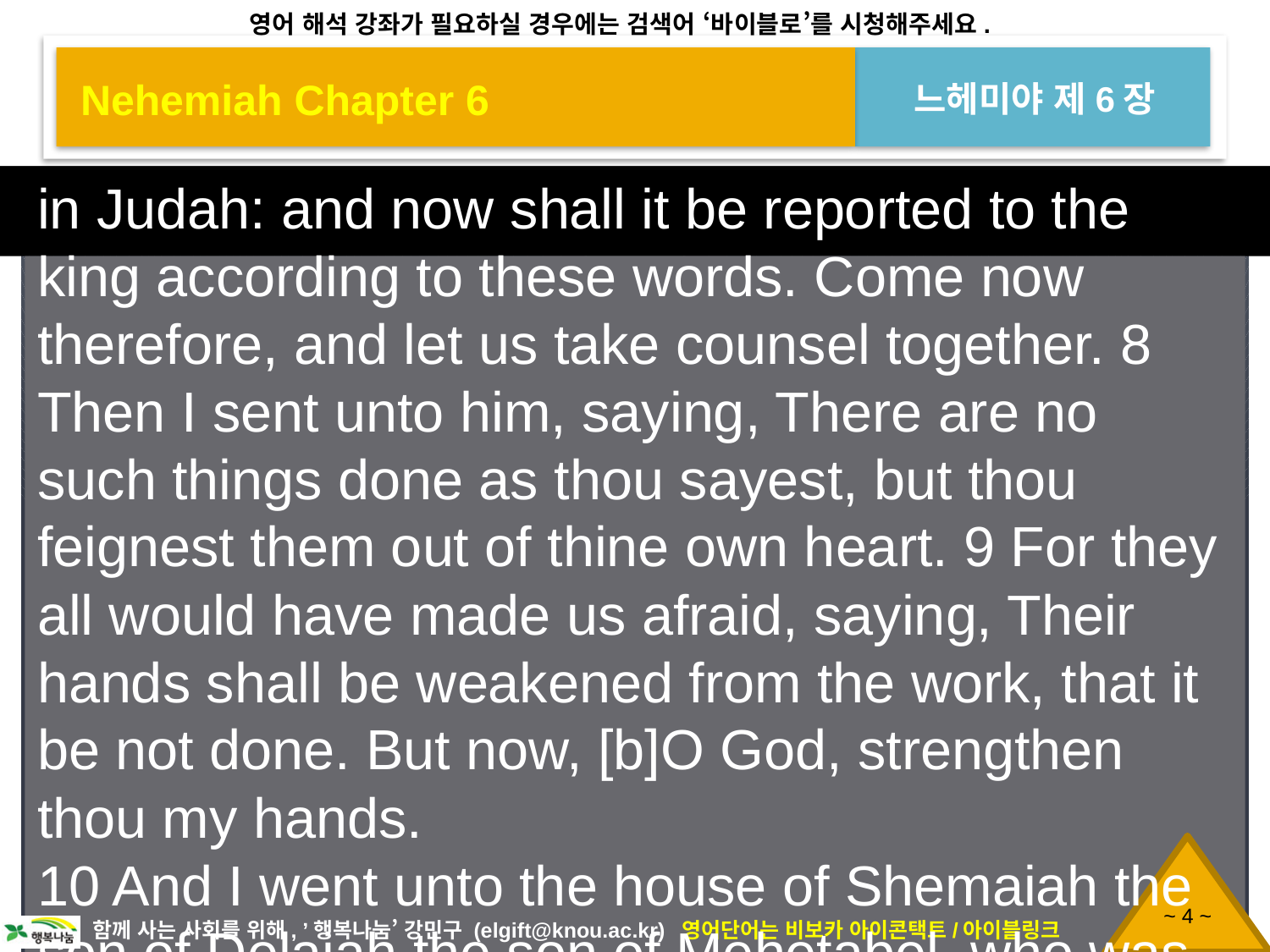

Nehemiah Chapter 6
느헤미야 제6장
in Judah: and now shall it be reported to the king according to these words. Come now therefore, and let us take counsel together. 8 Then I sent unto him, saying, There are no such things done as thou sayest, but thou feignest them out of thine own heart. 9 For they all would have made us afraid, saying, Their hands shall be weakened from the work, that it be not done. But now, [b]O God, strengthen thou my hands.
10 And I went unto the house of Shemaiah the son of Delaiah the son of Mehetabel, who was shut up;